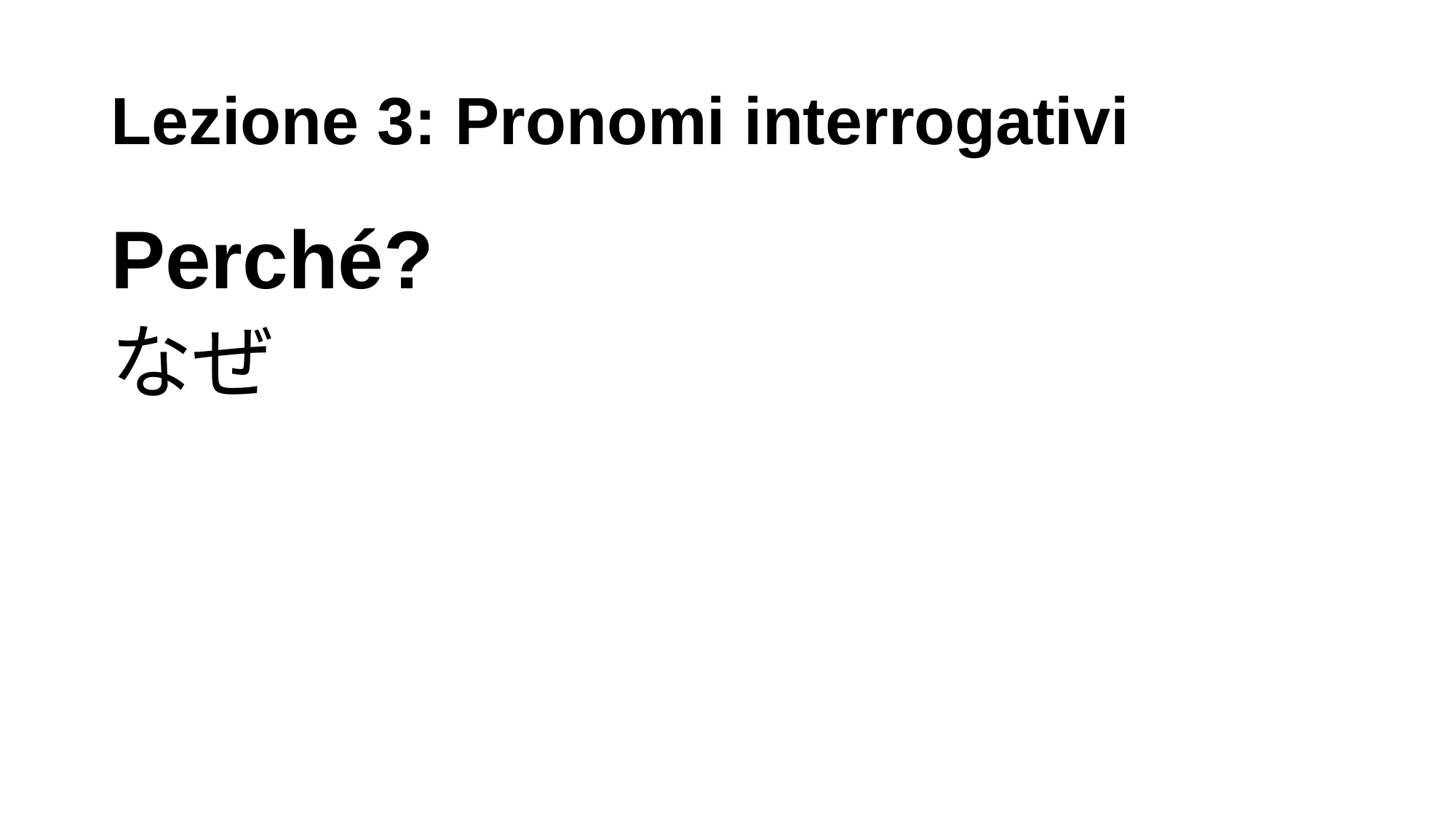

# Lezione 3: Pronomi interrogativi
Perché?
なぜ